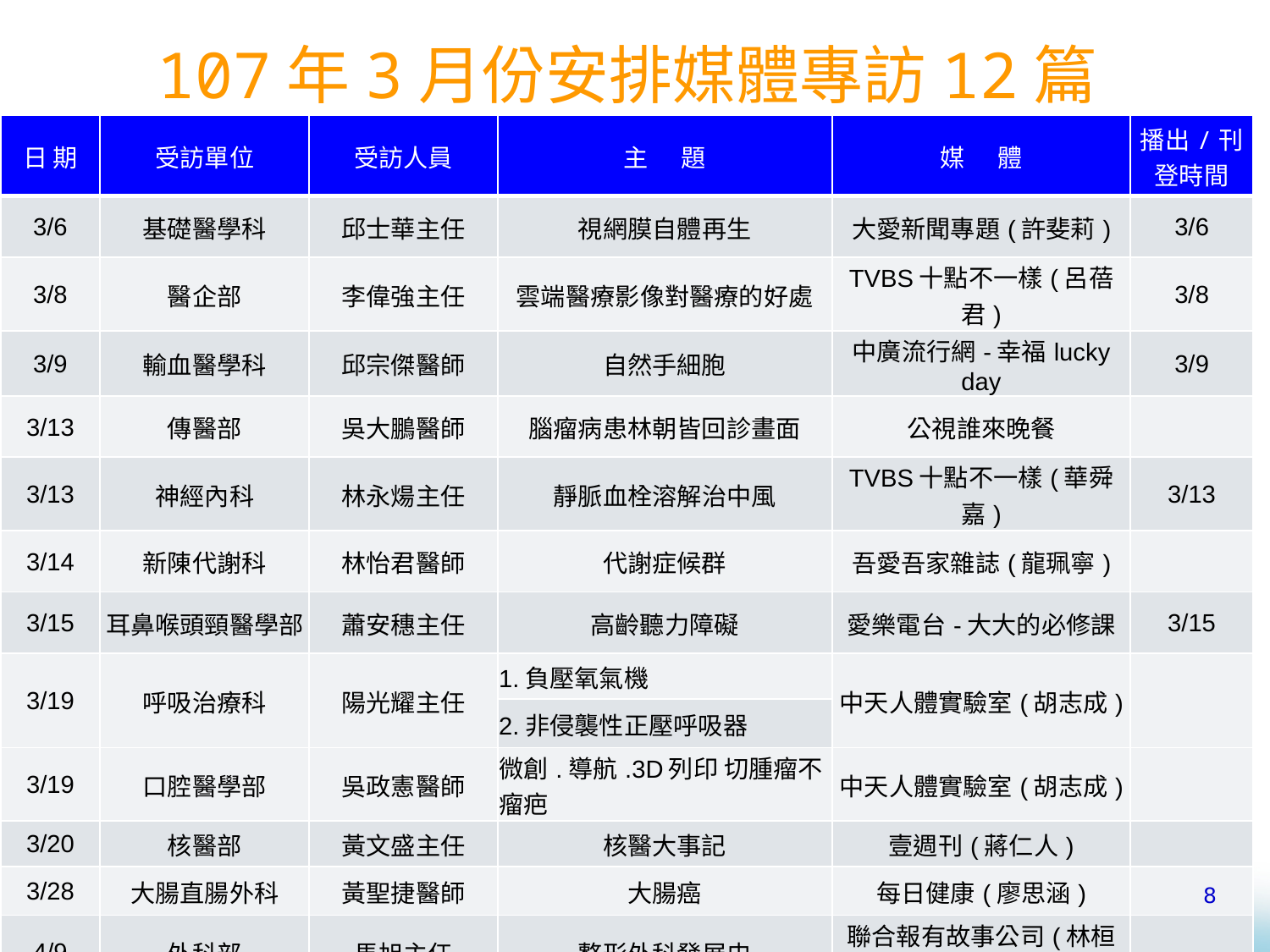

# 107年3月份安排媒體專訪12篇
| 日 期 | 受訪單位 | 受訪人員 | 主 題 | 媒 體 | 播出/刊登時間 |
| --- | --- | --- | --- | --- | --- |
| 3/6 | 基礎醫學科 | 邱士華主任 | 視網膜自體再生 | 大愛新聞專題(許斐莉) | 3/6 |
| 3/8 | 醫企部 | 李偉強主任 | 雲端醫療影像對醫療的好處 | TVBS十點不一樣(呂蓓君) | 3/8 |
| 3/9 | 輸血醫學科 | 邱宗傑醫師 | 自然手細胞 | 中廣流行網-幸福lucky day | 3/9 |
| 3/13 | 傳醫部 | 吳大鵬醫師 | 腦瘤病患林朝皆回診畫面 | 公視誰來晚餐 |  |
| 3/13 | 神經內科 | 林永煬主任 | 靜脈血栓溶解治中風 | TVBS十點不一樣(華舜嘉) | 3/13 |
| 3/14 | 新陳代謝科 | 林怡君醫師 | 代謝症候群 | 吾愛吾家雜誌(龍珮寧) |  |
| 3/15 | 耳鼻喉頭頸醫學部 | 蕭安穗主任 | 高齡聽力障礙 | 愛樂電台-大大的必修課 | 3/15 |
| 3/19 | 呼吸治療科 | 陽光耀主任 | 1.負壓氧氣機 | 中天人體實驗室(胡志成) |  |
|  |  |  | 2.非侵襲性正壓呼吸器 |  |  |
| 3/19 | 口腔醫學部 | 吳政憲醫師 | 微創.導航.3D列印 切腫瘤不瘤疤 | 中天人體實驗室(胡志成) |  |
| 3/20 | 核醫部 | 黃文盛主任 | 核醫大事記 | 壹週刊(蔣仁人) |  |
| 3/28 | 大腸直腸外科 | 黃聖捷醫師 | 大腸癌 | 每日健康(廖思涵) |  |
| 4/9 | 外科部 | 馬旭主任 | 整形外科發展史 | 聯合報有故事公司(林桓聿) |  |
8